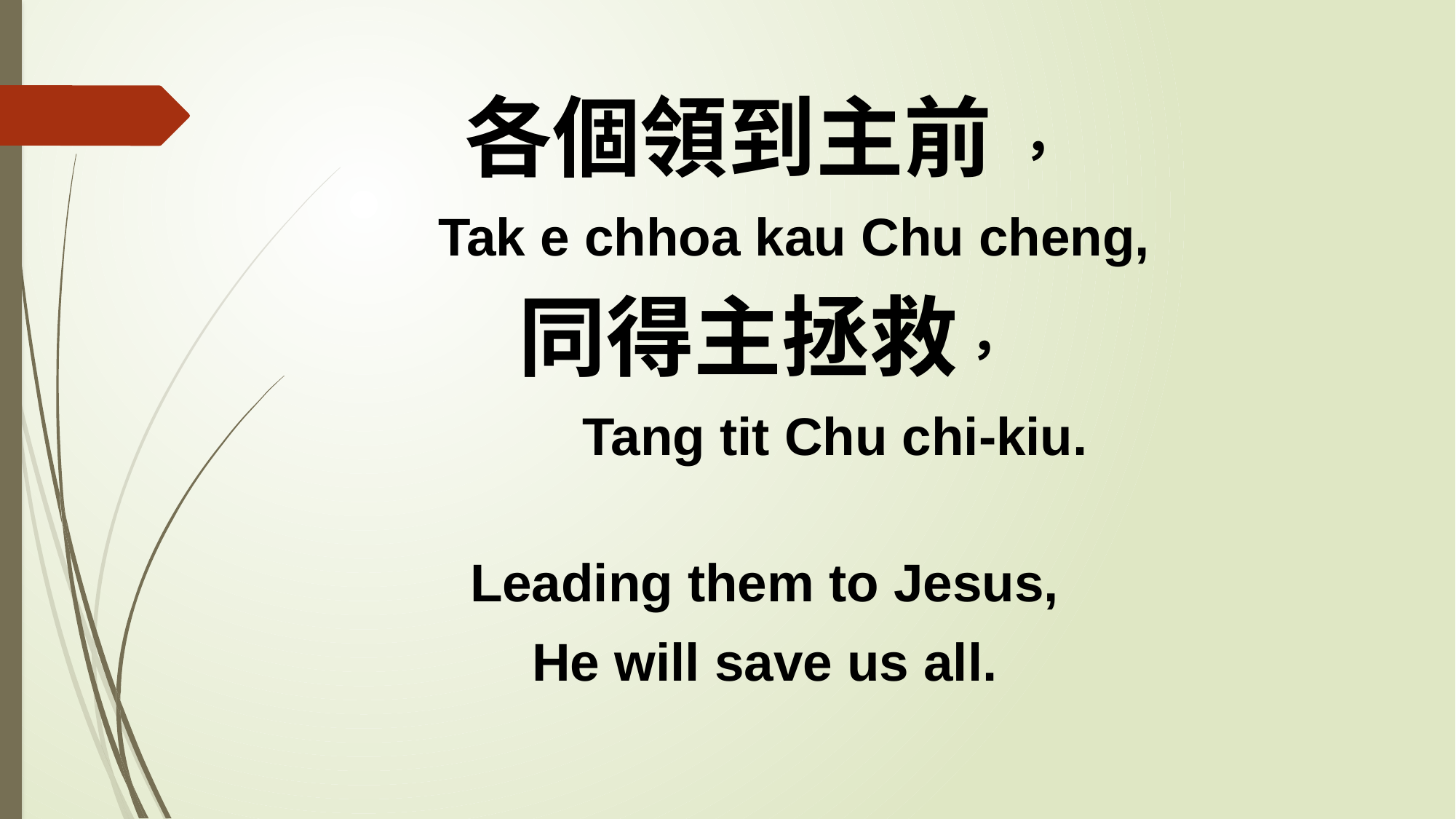

各個領到主前 ，
    Tak e chhoa kau Chu cheng,
同得主拯救，
                       Tang tit Chu chi-kiu.

Leading them to Jesus,
He will save us all.